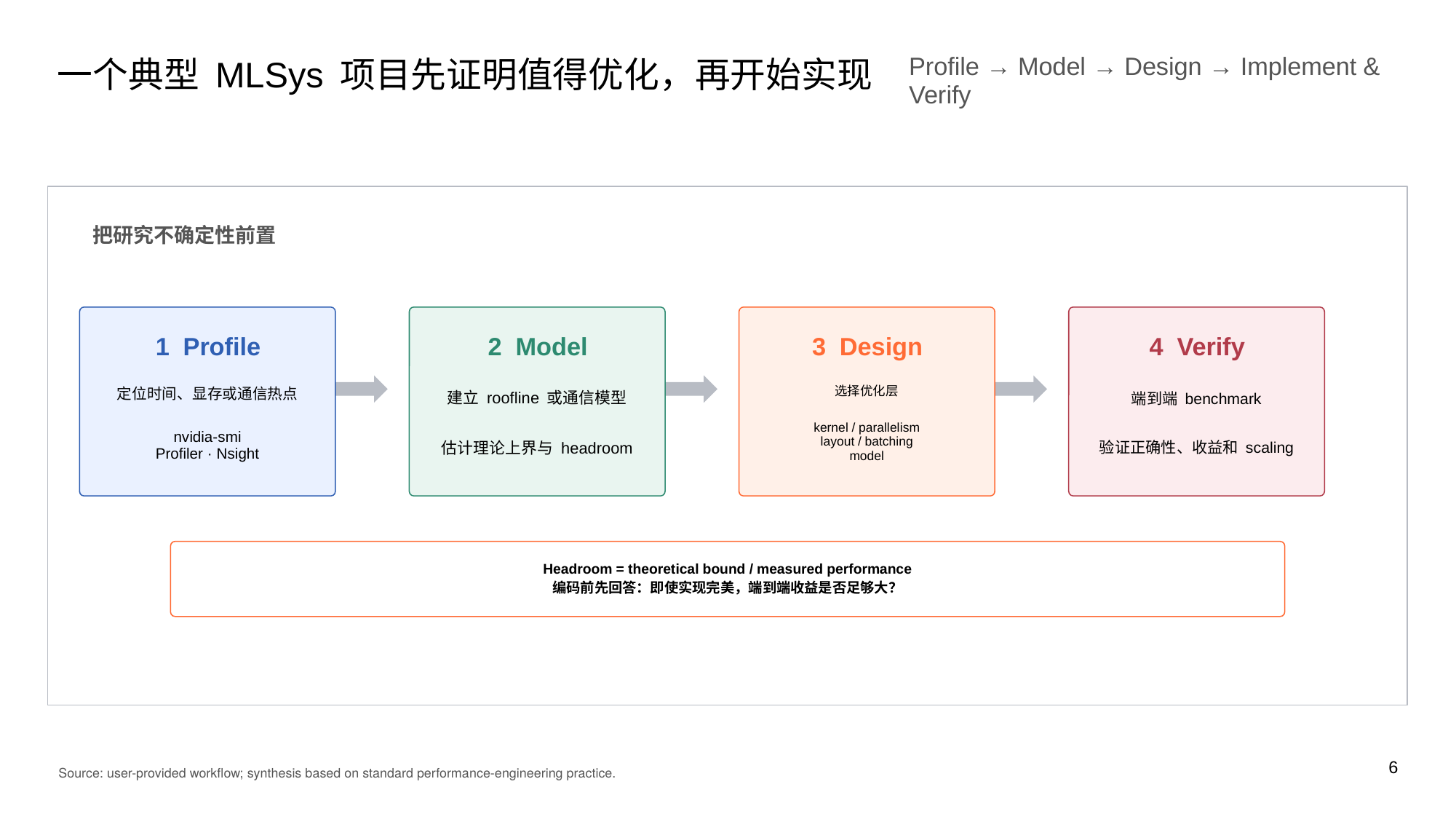

一个典型 MLSys 项目先证明值得优化，再开始实现
Profile → Model → Design → Implement & Verify

把研究不确定性前置

1  Profile
2  Model
3  Design
4  Verify
定位时间、显存或通信热点

nvidia-smi
Profiler · Nsight

建立 roofline 或通信模型

估计理论上界与 headroom

选择优化层

kernel / parallelism
layout / batching
model

端到端 benchmark

验证正确性、收益和 scaling

Headroom = theoretical bound / measured performance
编码前先回答：即使实现完美，端到端收益是否足够大？
6
Source: user-provided workflow; synthesis based on standard performance-engineering practice.